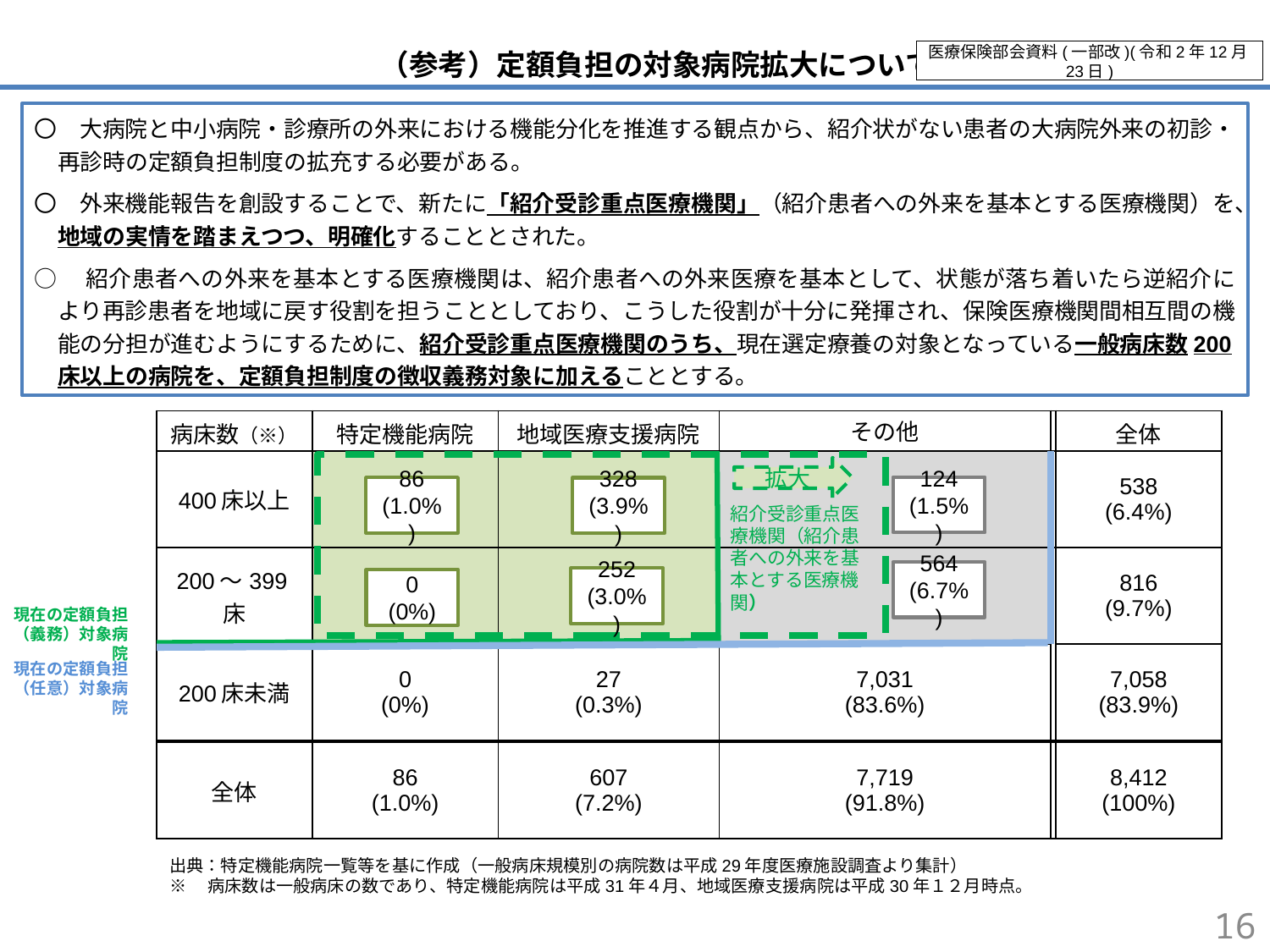

医療保険部会資料(一部改)(令和2年12月23日)
（参考）定額負担の対象病院拡大について

〇　大病院と中小病院・診療所の外来における機能分化を推進する観点から、紹介状がない患者の大病院外来の初診・再診時の定額負担制度の拡充する必要がある。
〇　外来機能報告を創設することで、新たに「紹介受診重点医療機関」（紹介患者への外来を基本とする医療機関）を、地域の実情を踏まえつつ、明確化することとされた。
○　紹介患者への外来を基本とする医療機関は、紹介患者への外来医療を基本として、状態が落ち着いたら逆紹介により再診患者を地域に戻す役割を担うこととしており、こうした役割が十分に発揮され、保険医療機関間相互間の機能の分担が進むようにするために、紹介受診重点医療機関のうち、現在選定療養の対象となっている一般病床数200床以上の病院を、定額負担制度の徴収義務対象に加えることとする。
| 病床数（※） | 特定機能病院 | 地域医療支援病院 | その他 |  | 全体 |
| --- | --- | --- | --- | --- | --- |
| 400床以上 |  |  |  |  | 538 (6.4%) |
| 200～399床 |  |  |  |  | 816 (9.7%) |
| 200床未満 | 0 (0%) | 27 (0.3%) | 7,031 (83.6%) |  | 7,058 (83.9%) |
|  |  |  |  |  |  |
| 全体 | 86 (1.0%) | 607 (7.2%) | 7,719 (91.8%) |  | 8,412 (100%) |
拡大

124
(1.5%)

86
(1.0%)

328
(3.9%)

紹介受診重点医療機関（紹介患者への外来を基本とする医療機関）
564
(6.7%)

252
(3.0%)

0
(0%)

現在の定額負担（義務）対象病院

現在の定額負担（任意）対象病院
出典：特定機能病院一覧等を基に作成（一般病床規模別の病院数は平成29年度医療施設調査より集計）
※　病床数は一般病床の数であり、特定機能病院は平成31年４月、地域医療支援病院は平成30年１２月時点。
16